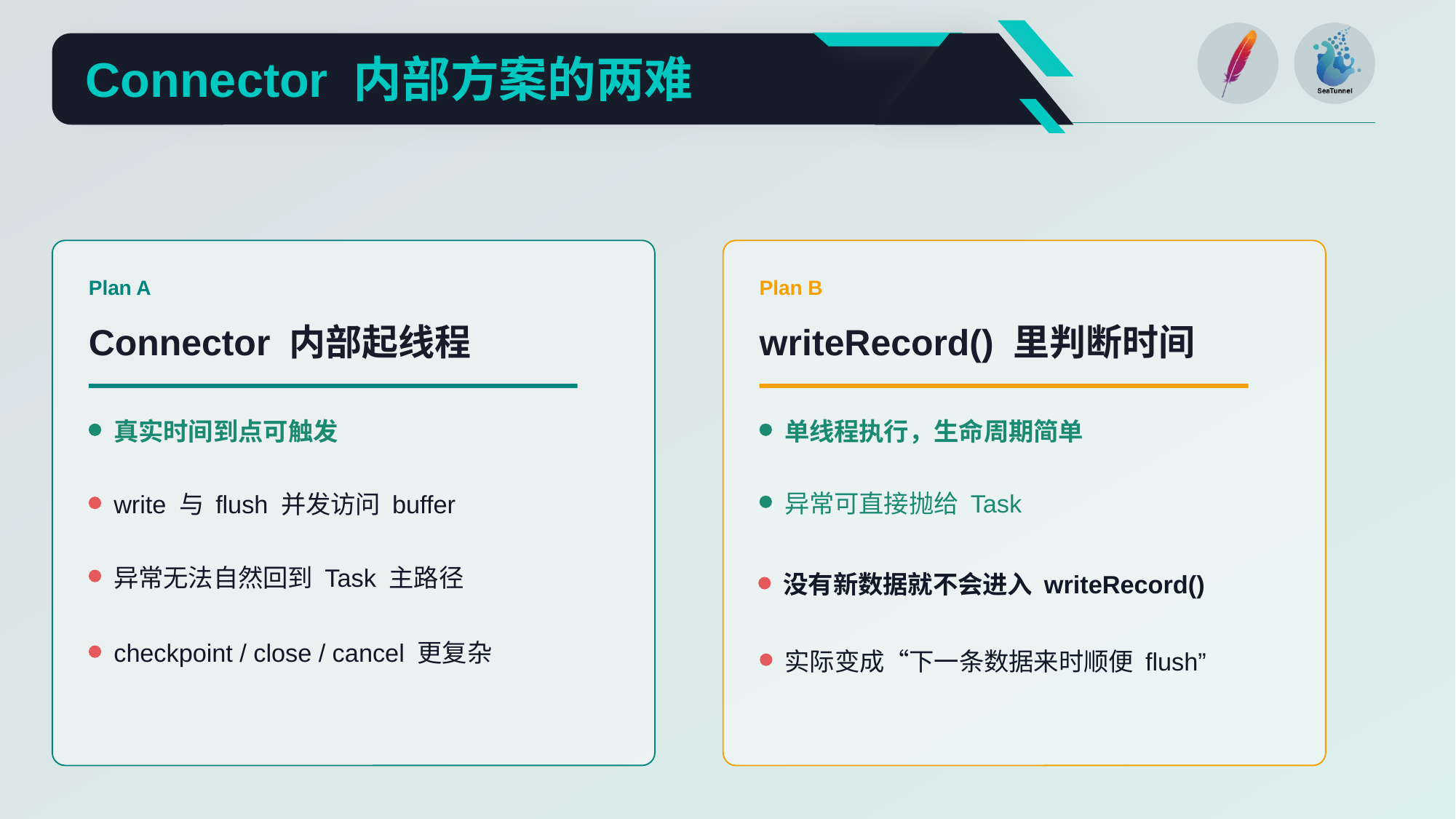

Connector 内部方案的两难

Plan A
Plan B
Connector 内部起线程
writeRecord() 里判断时间

真实时间到点可触发
单线程执行，生命周期简单

异常可直接抛给 Task
write 与 flush 并发访问 buffer

异常无法自然回到 Task 主路径
没有新数据就不会进入 writeRecord()

checkpoint / close / cancel 更复杂

实际变成“下一条数据来时顺便 flush”